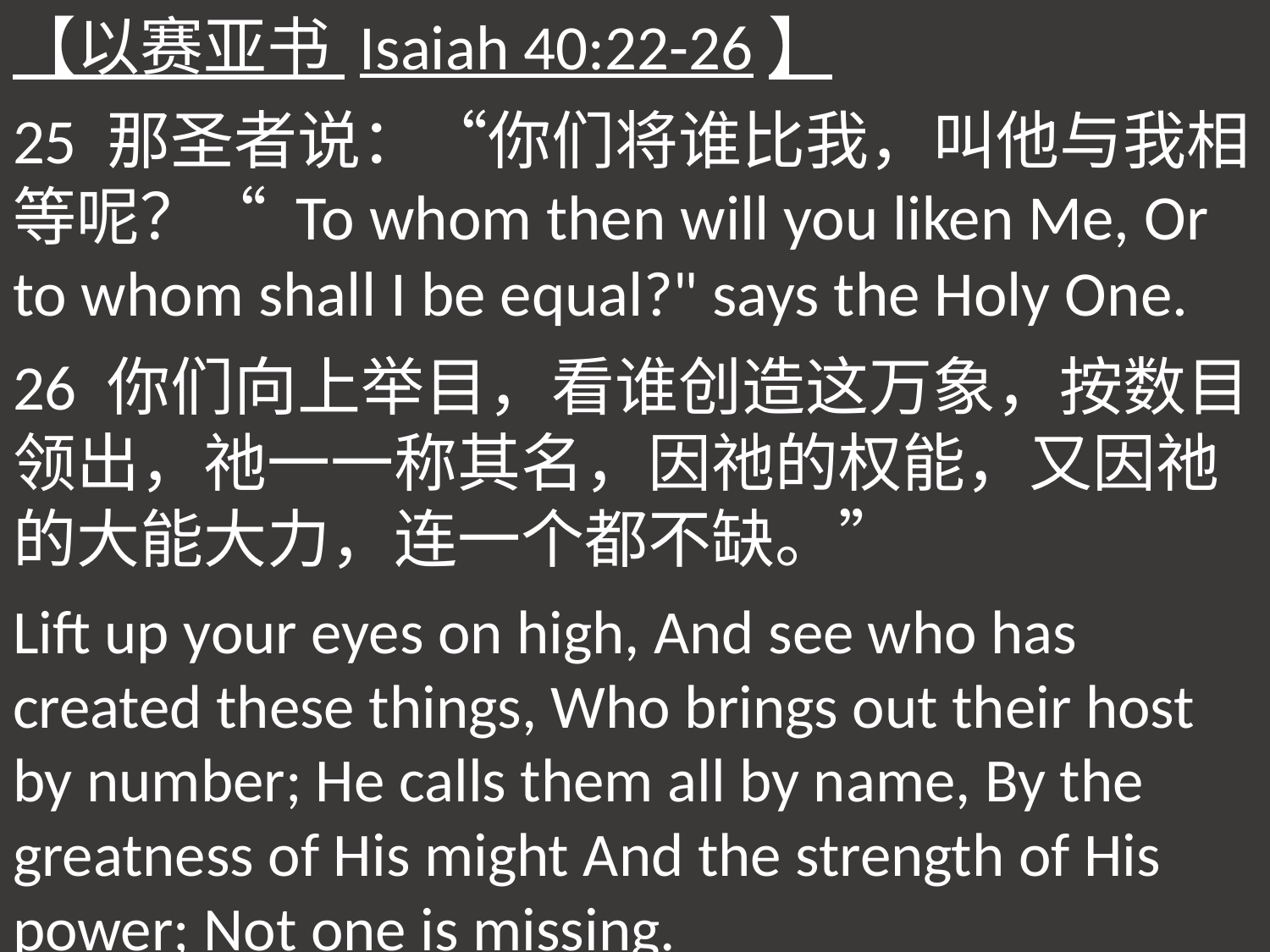

【以赛亚书 Isaiah 40:22-26】
25 那圣者说：“你们将谁比我，叫他与我相等呢？“ To whom then will you liken Me, Or to whom shall I be equal?" says the Holy One.
26 你们向上举目，看谁创造这万象，按数目领出，祂一一称其名，因祂的权能，又因祂的大能大力，连一个都不缺。”
Lift up your eyes on high, And see who has created these things, Who brings out their host by number; He calls them all by name, By the greatness of His might And the strength of His power; Not one is missing.